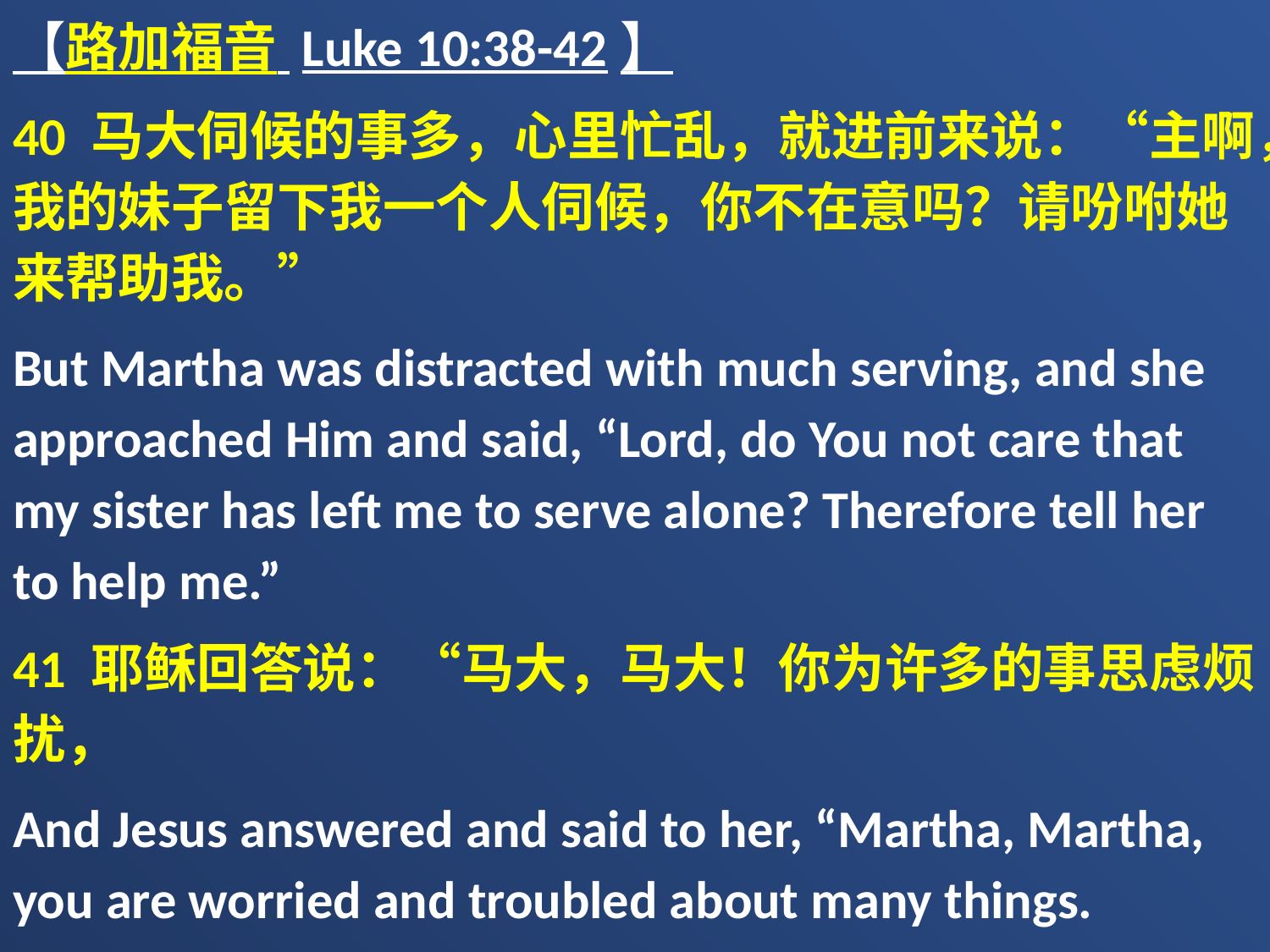

【路加福音 Luke 10:38-42】
40 马大伺候的事多，心里忙乱，就进前来说：“主啊，我的妹子留下我一个人伺候，你不在意吗？请吩咐她来帮助我。”
But Martha was distracted with much serving, and she approached Him and said, “Lord, do You not care that my sister has left me to serve alone? Therefore tell her to help me.”
41 耶稣回答说：“马大，马大！你为许多的事思虑烦扰，
And Jesus answered and said to her, “Martha, Martha, you are worried and troubled about many things.